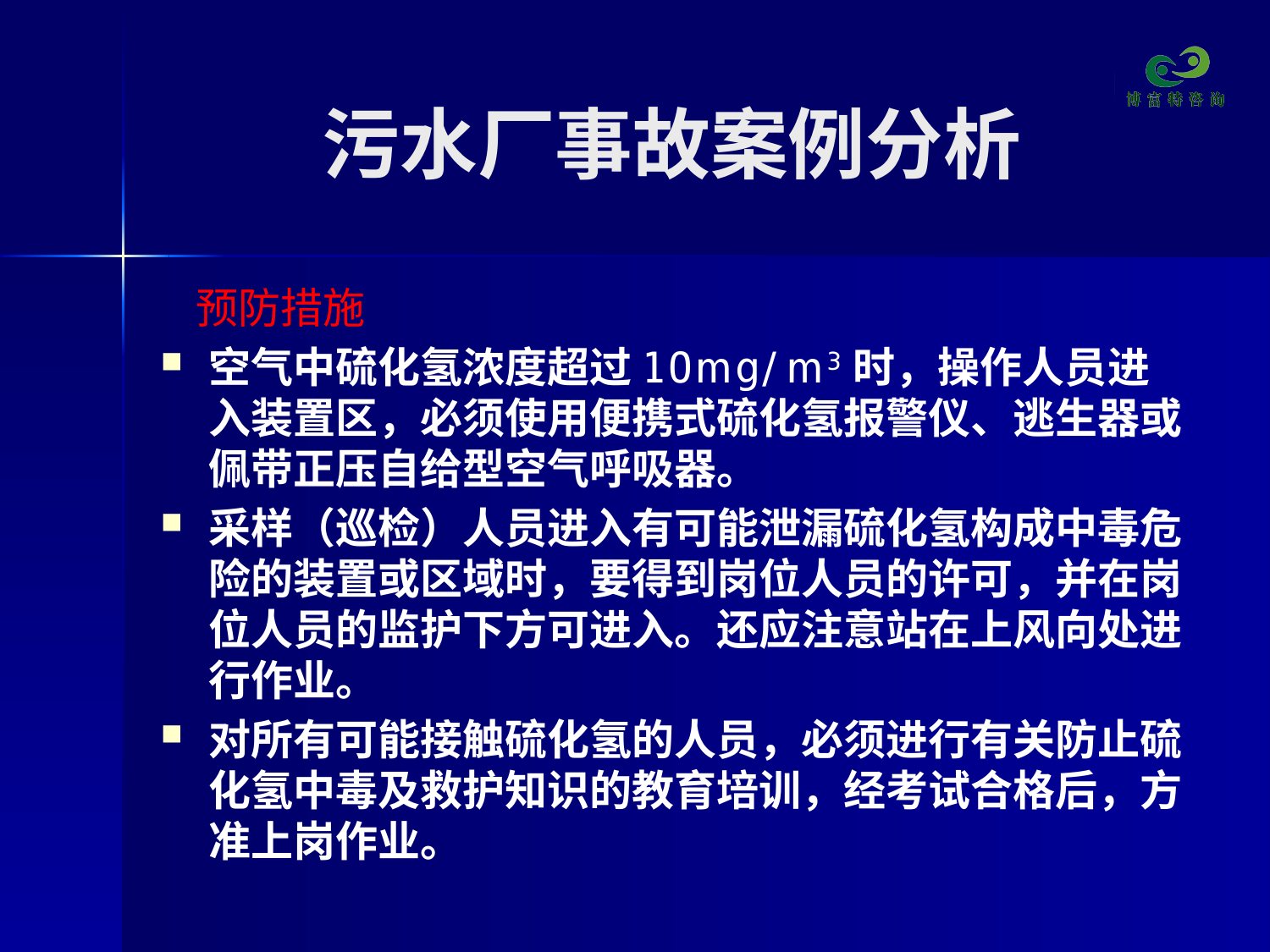

# 污水厂事故案例分析
　预防措施
空气中硫化氢浓度超过10mg/m3时，操作人员进入装置区，必须使用便携式硫化氢报警仪、逃生器或佩带正压自给型空气呼吸器。
采样（巡检）人员进入有可能泄漏硫化氢构成中毒危险的装置或区域时，要得到岗位人员的许可，并在岗位人员的监护下方可进入。还应注意站在上风向处进行作业。
对所有可能接触硫化氢的人员，必须进行有关防止硫化氢中毒及救护知识的教育培训，经考试合格后，方准上岗作业。